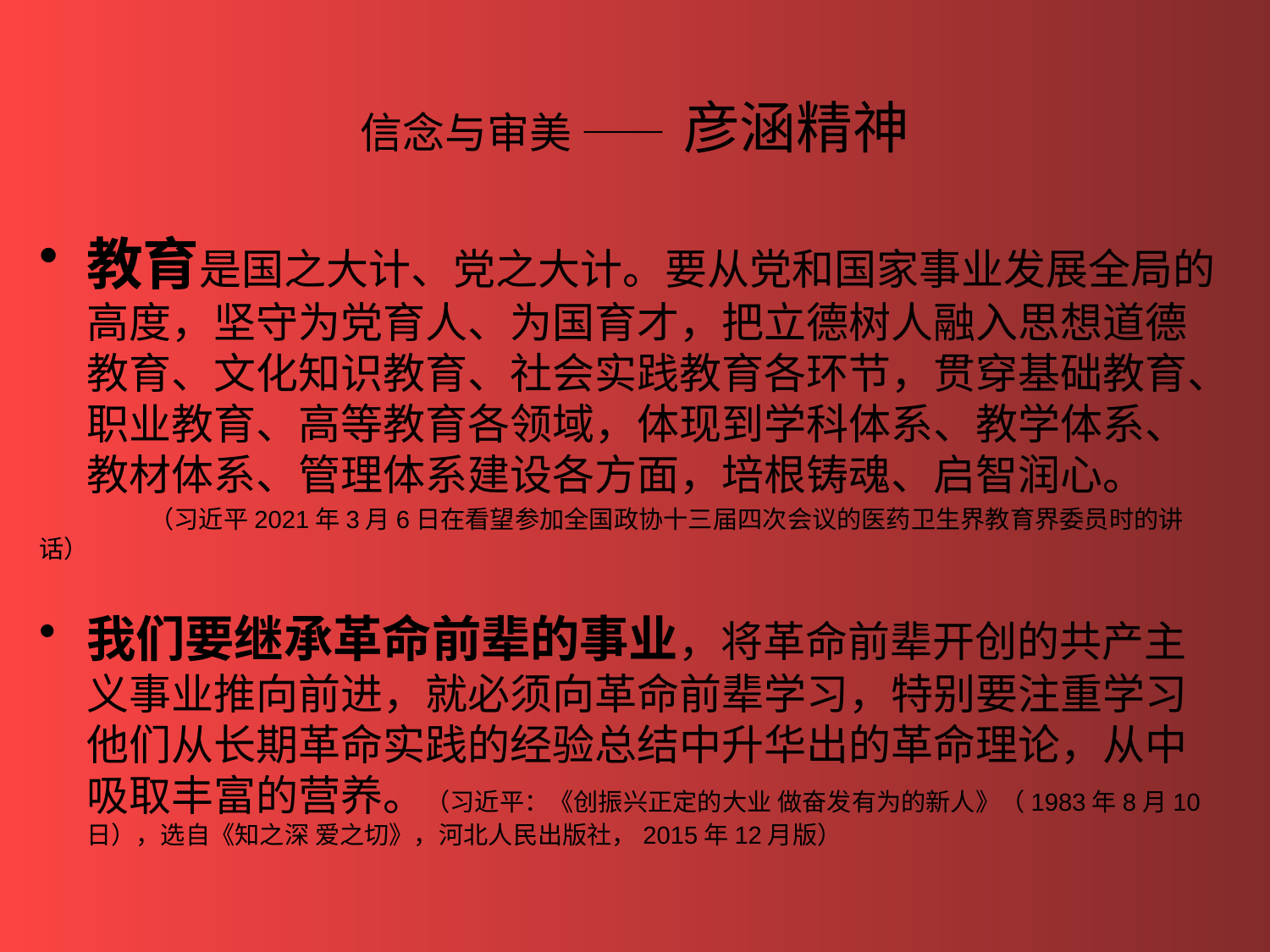

# 信念与审美 —— 彦涵精神
教育是国之大计、党之大计。要从党和国家事业发展全局的高度，坚守为党育人、为国育才，把立德树人融入思想道德教育、文化知识教育、社会实践教育各环节，贯穿基础教育、职业教育、高等教育各领域，体现到学科体系、教学体系、教材体系、管理体系建设各方面，培根铸魂、启智润心。
                   （习近平2021年3月6日在看望参加全国政协十三届四次会议的医药卫生界教育界委员时的讲话）

我们要继承革命前辈的事业，将革命前辈开创的共产主义事业推向前进，就必须向革命前辈学习，特别要注重学习他们从长期革命实践的经验总结中升华出的革命理论，从中吸取丰富的营养。（习近平：《创振兴正定的大业 做奋发有为的新人》（1983年8月10日），选自《知之深 爱之切》，河北人民出版社，2015年12月版）